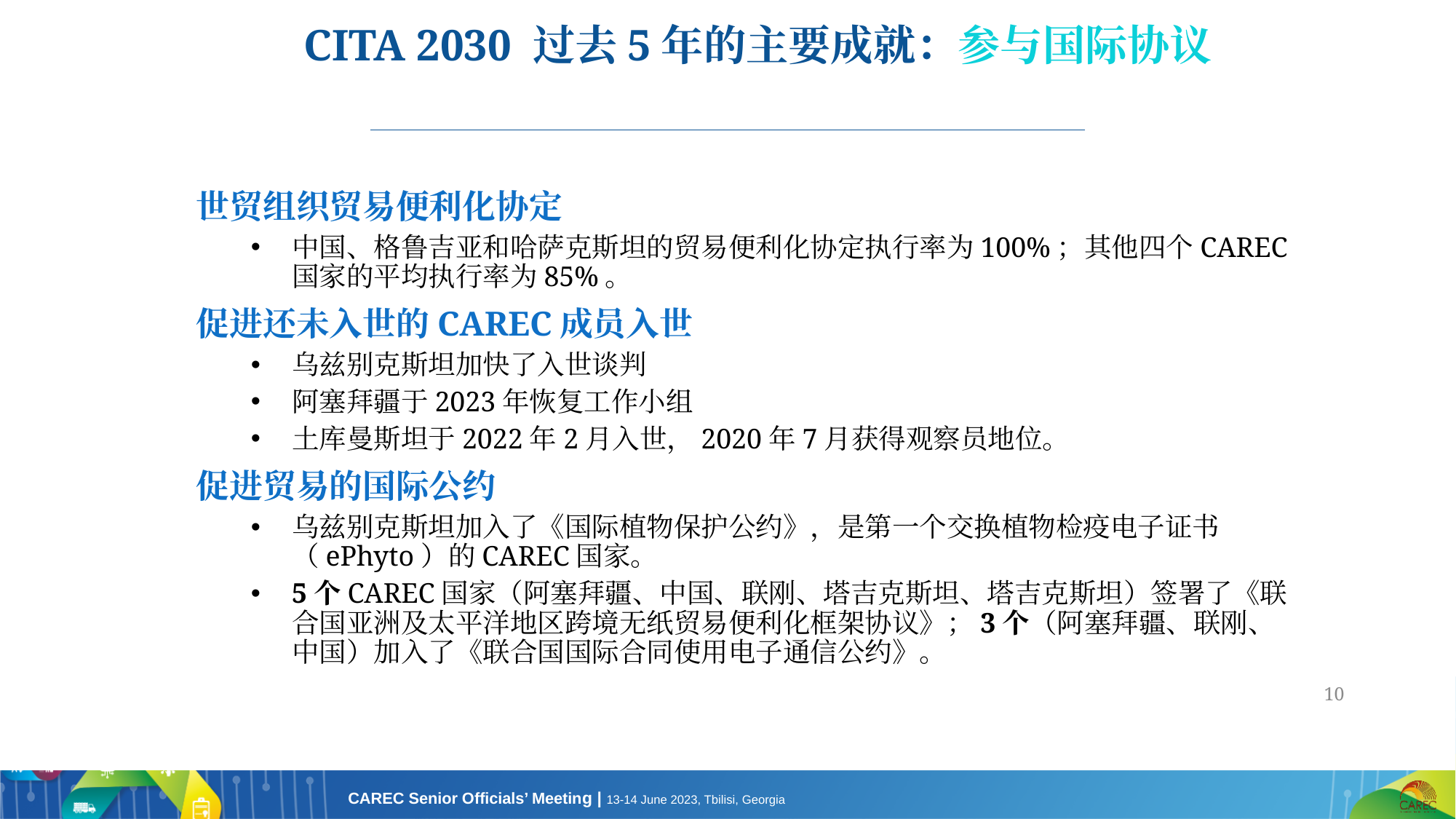

CITA 2030 过去5年的主要成就：参与国际协议
世贸组织贸易便利化协定
中国、格鲁吉亚和哈萨克斯坦的贸易便利化协定执行率为100%；其他四个CAREC国家的平均执行率为85%。
促进还未入世的CAREC成员入世
乌兹别克斯坦加快了入世谈判
阿塞拜疆于2023年恢复工作小组
土库曼斯坦于2022年2月入世，2020年7月获得观察员地位。
促进贸易的国际公约
乌兹别克斯坦加入了《国际植物保护公约》，是第一个交换植物检疫电子证书（ePhyto）的CAREC国家。
5个CAREC国家（阿塞拜疆、中国、联刚、塔吉克斯坦、塔吉克斯坦）签署了《联合国亚洲及太平洋地区跨境无纸贸易便利化框架协议》；3个（阿塞拜疆、联刚、中国）加入了《联合国国际合同使用电子通信公约》。

10